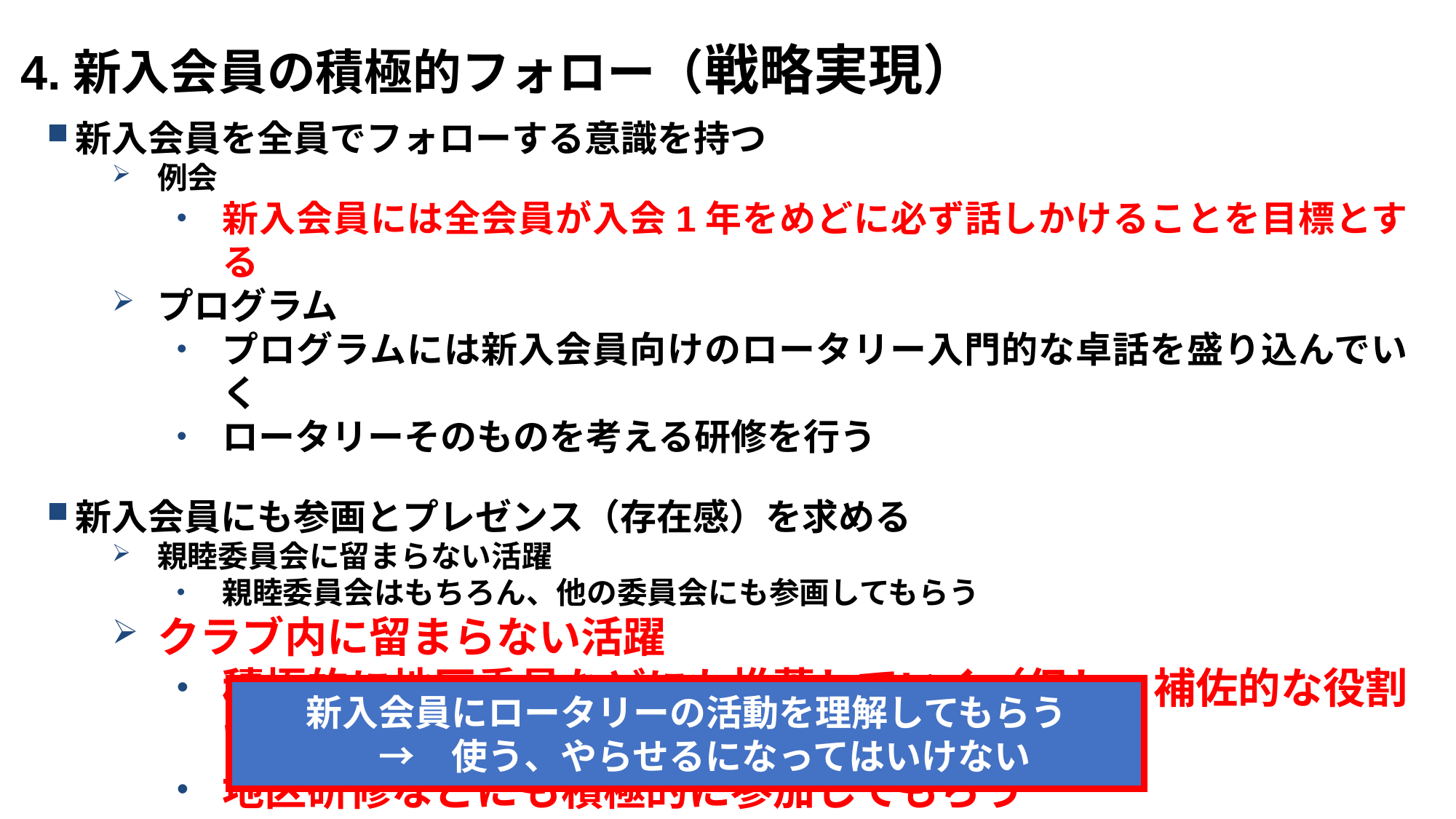

4.新入会員の積極的フォロー（戦略実現）
新入会員を全員でフォローする意識を持つ
例会
新入会員には全会員が入会1年をめどに必ず話しかけることを目標とする
プログラム
プログラムには新入会員向けのロータリー入門的な卓話を盛り込んでいく
ロータリーそのものを考える研修を行う

新入会員にも参画とプレゼンス（存在感）を求める
親睦委員会に留まらない活躍
親睦委員会はもちろん、他の委員会にも参画してもらう
クラブ内に留まらない活躍
積極的に地区委員などにも推薦していく（但し、補佐的な役割で）
地区研修などにも積極的に参加してもらう
新入会員にロータリーの活動を理解してもらう
　→　使う、やらせるになってはいけない